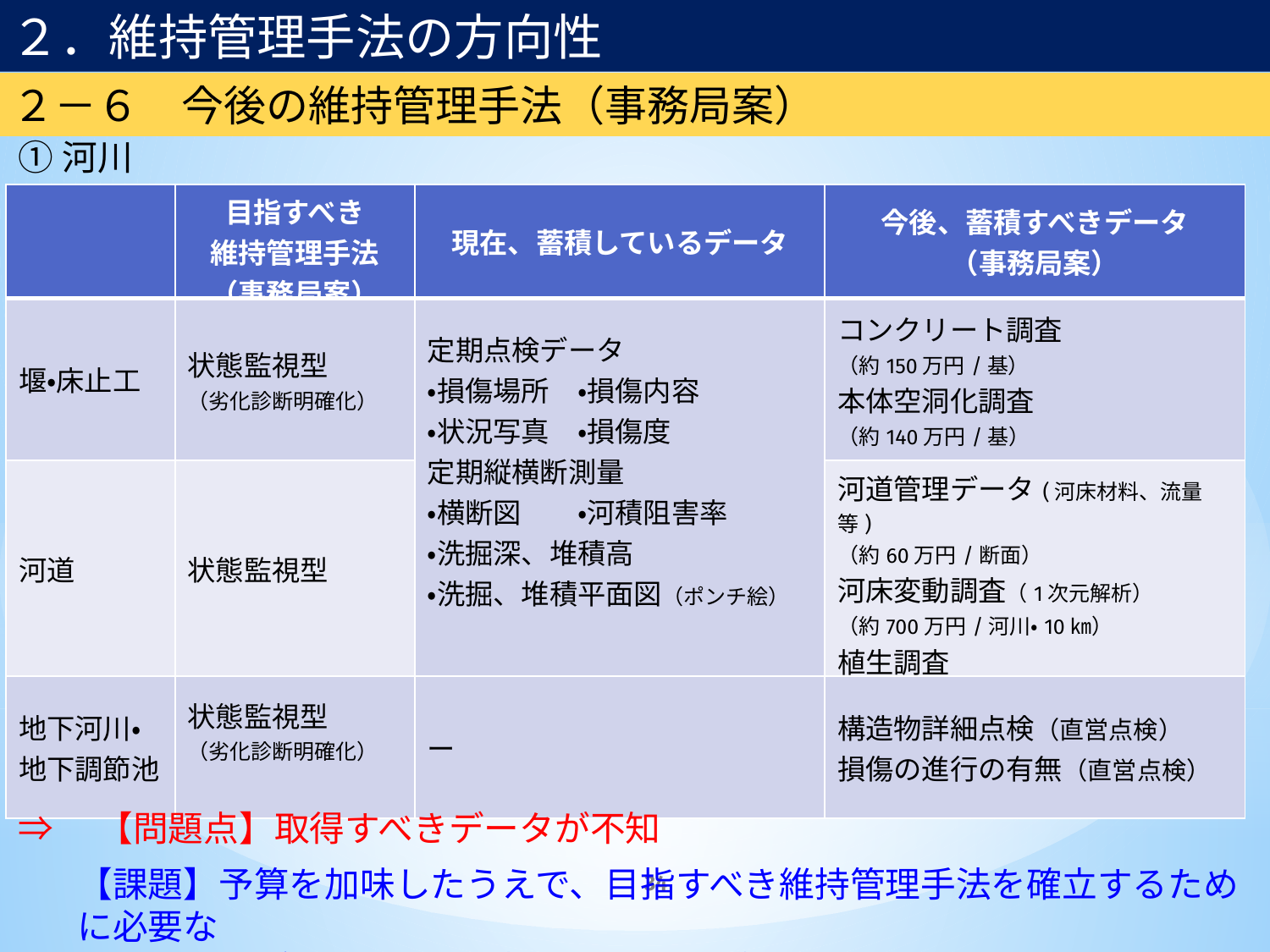

２．維持管理手法の方向性
２－６　今後の維持管理手法（事務局案）
①河川
≪修正箇所≫
問題点・課題を追記
|  | 目指すべき 維持管理手法 （事務局案） | 現在、蓄積しているデータ | 今後、蓄積すべきデータ （事務局案） |
| --- | --- | --- | --- |
| 堰・床止工 | 状態監視型 （劣化診断明確化） | 定期点検データ ・損傷場所　・損傷内容 ・状況写真　・損傷度 定期縦横断測量 ・横断図　　・河積阻害率 ・洗掘深、堆積高 ・洗掘、堆積平面図（ポンチ絵） | コンクリート調査 （約150万円/基） 本体空洞化調査 （約140万円/基） |
| 河道 | 状態監視型 |  | 河道管理データ(河床材料、流量等) （約60万円/断面） 河床変動調査（1次元解析） （約700万円/河川・10㎞） 植生調査 （約7万円/㎞） |
| 地下河川・ 地下調節池 | 状態監視型 （劣化診断明確化） | ー | 構造物詳細点検（直営点検） 損傷の進行の有無（直営点検） |
⇒　【問題点】取得すべきデータが不知
【課題】予算を加味したうえで、目指すべき維持管理手法を確立するために必要な
　　　　　データは何かを把握する必要がある
34